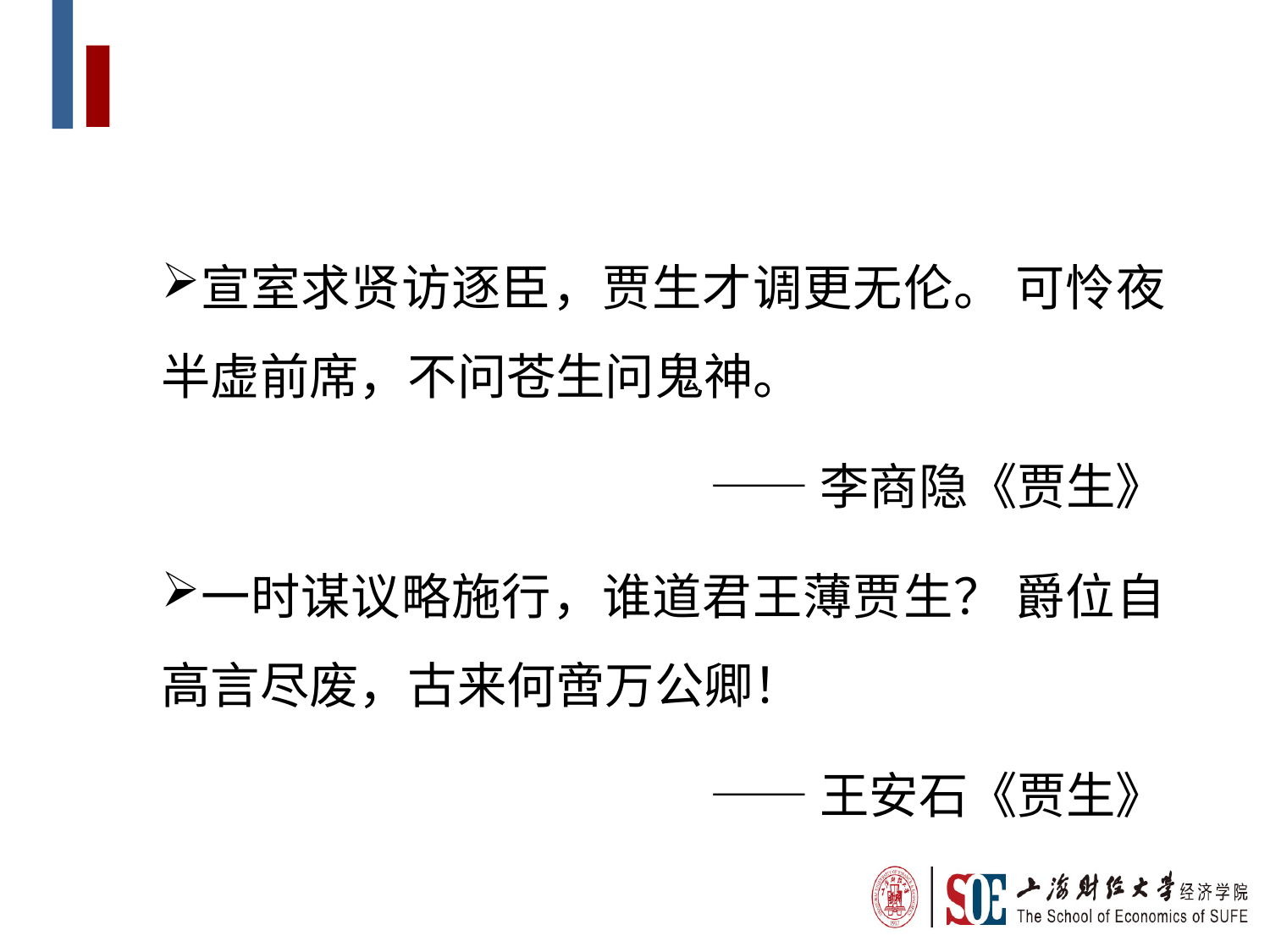

宣室求贤访逐臣，贾生才调更无伦。 可怜夜半虚前席，不问苍生问鬼神。
——李商隐《贾生》
一时谋议略施行，谁道君王薄贾生？ 爵位自高言尽废，古来何啻万公卿！
——王安石《贾生》